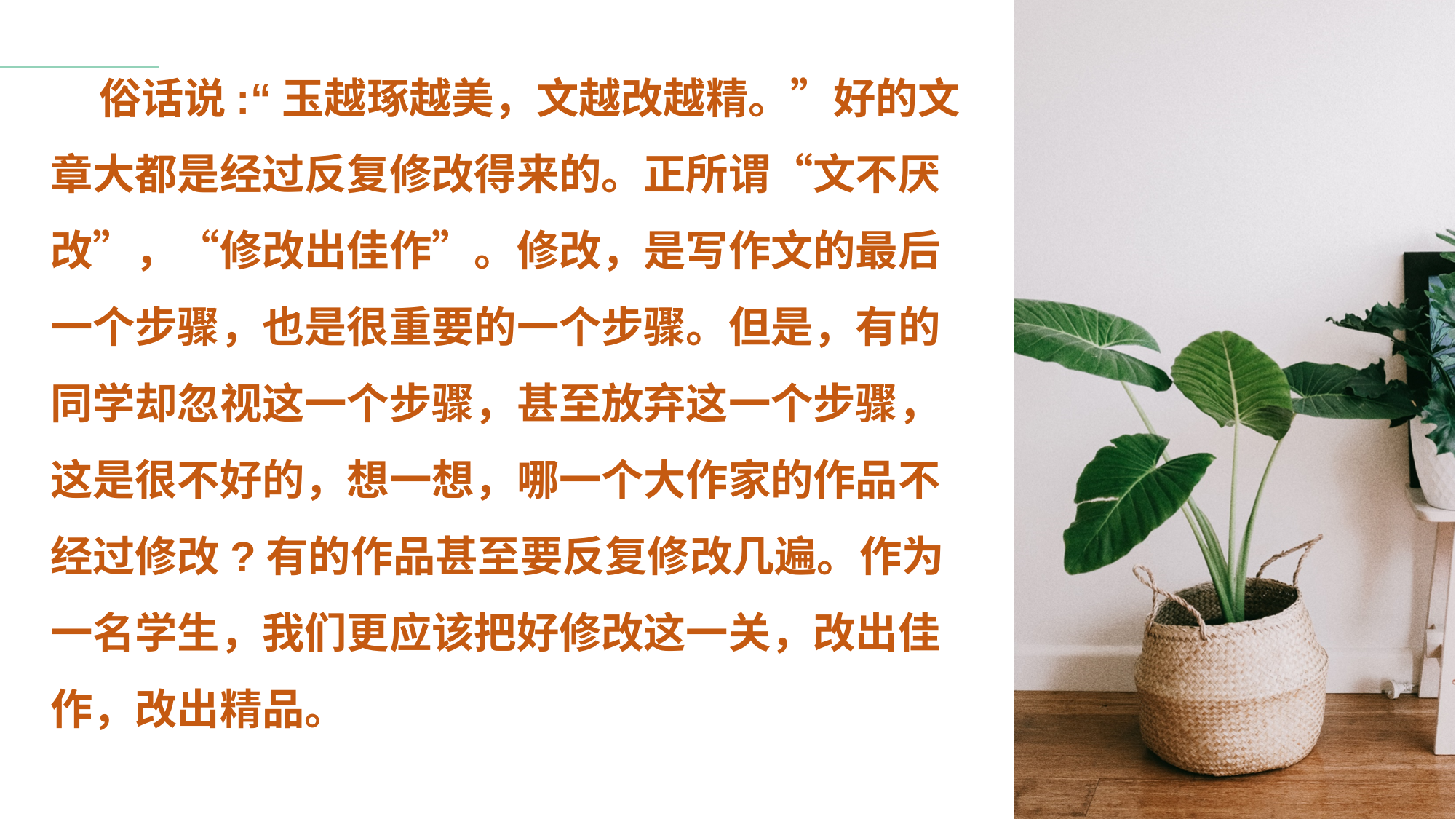

俗话说:“玉越琢越美，文越改越精。”好的文章大都是经过反复修改得来的。正所谓“文不厌改”，“修改出佳作”。修改，是写作文的最后一个步骤，也是很重要的一个步骤。但是，有的同学却忽视这一个步骤，甚至放弃这一个步骤，这是很不好的，想一想，哪一个大作家的作品不经过修改?有的作品甚至要反复修改几遍。作为一名学生，我们更应该把好修改这一关，改出佳作，改出精品。